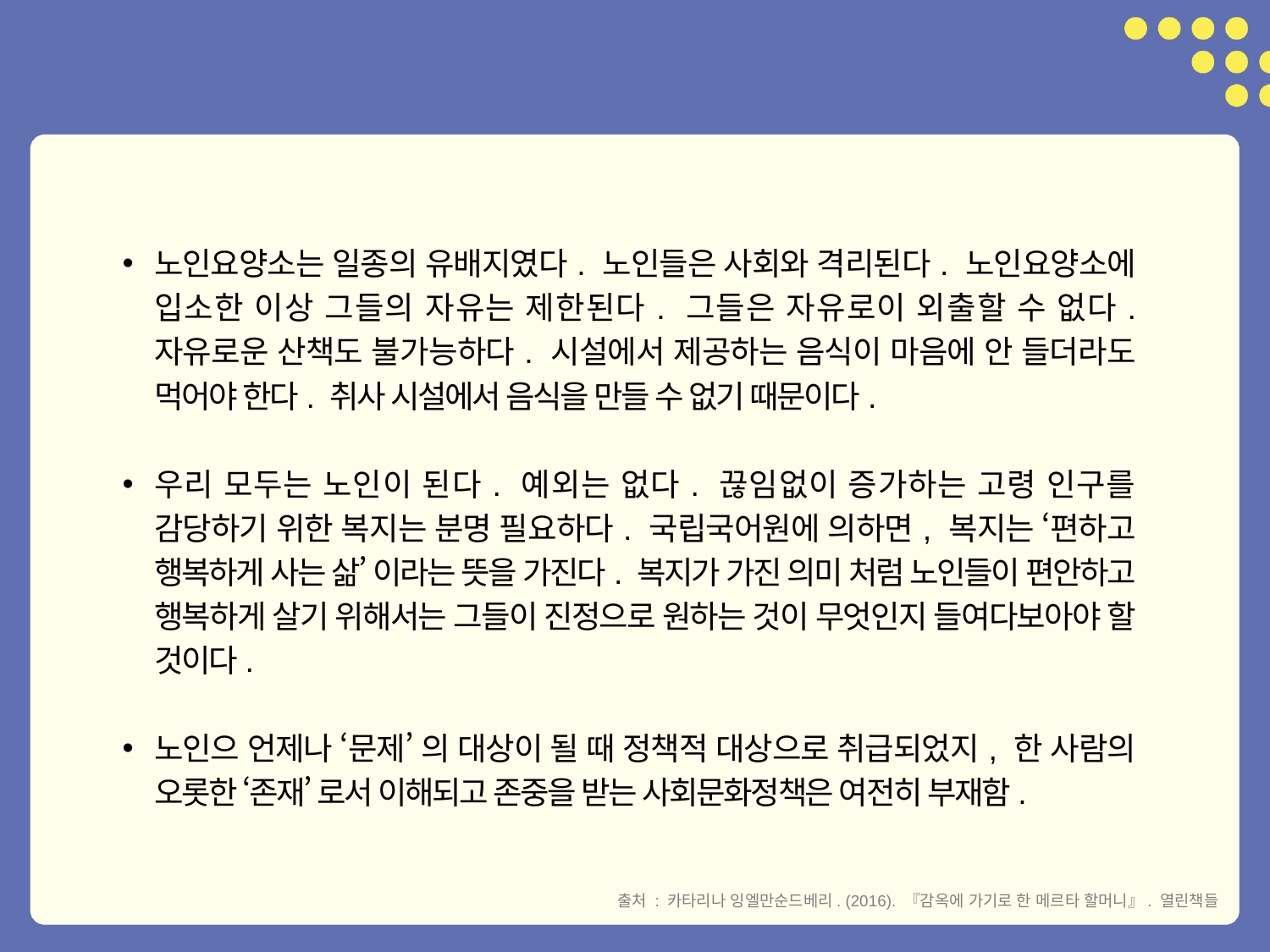

2. 감옥에 가기로 한 메르타 할머니
노인요양소는 일종의 유배지였다. 노인들은 사회와 격리된다. 노인요양소에 입소한 이상 그들의 자유는 제한된다. 그들은 자유로이 외출할 수 없다. 자유로운 산책도 불가능하다. 시설에서 제공하는 음식이 마음에 안 들더라도 먹어야 한다. 취사 시설에서 음식을 만들 수 없기 때문이다.

우리 모두는 노인이 된다. 예외는 없다. 끊임없이 증가하는 고령 인구를 감당하기 위한 복지는 분명 필요하다. 국립국어원에 의하면, 복지는 ‘편하고 행복하게 사는 삶’ 이라는 뜻을 가진다. 복지가 가진 의미 처럼 노인들이 편안하고 행복하게 살기 위해서는 그들이 진정으로 원하는 것이 무엇인지 들여다보아야 할 것이다.

노인으 언제나 ‘문제’ 의 대상이 될 때 정책적 대상으로 취급되었지, 한 사람의 오롯한 ‘존재’ 로서 이해되고 존중을 받는 사회문화정책은 여전히 부재함.
출처 : 카타리나 잉엘만순드베리. (2016). 『감옥에 가기로 한 메르타 할머니』. 열린책들

7